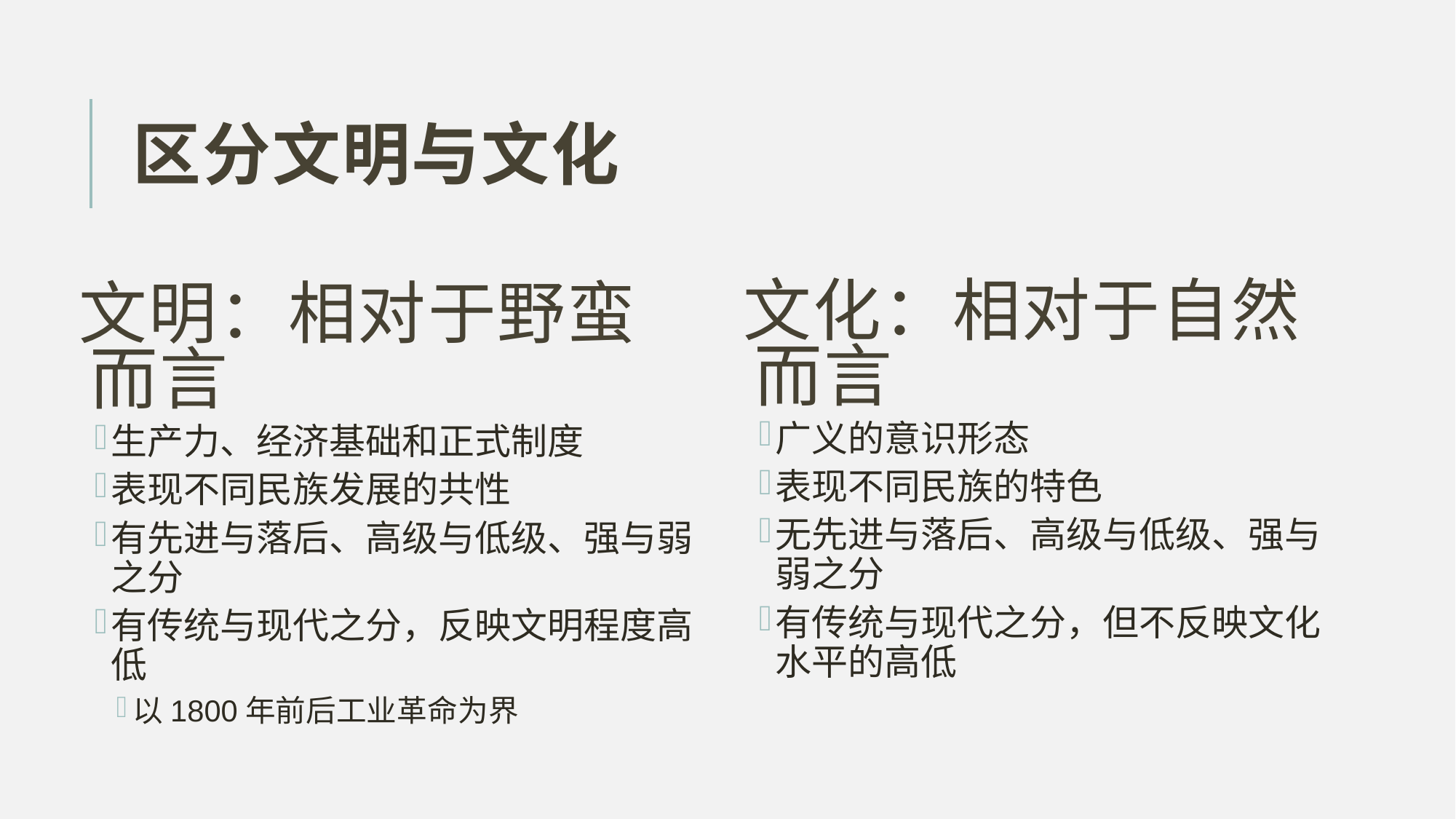

# 区分文明与文化
文明：相对于野蛮而言
生产力、经济基础和正式制度
表现不同民族发展的共性
有先进与落后、高级与低级、强与弱之分
有传统与现代之分，反映文明程度高低
以1800年前后工业革命为界
文化：相对于自然而言
广义的意识形态
表现不同民族的特色
无先进与落后、高级与低级、强与弱之分
有传统与现代之分，但不反映文化水平的高低